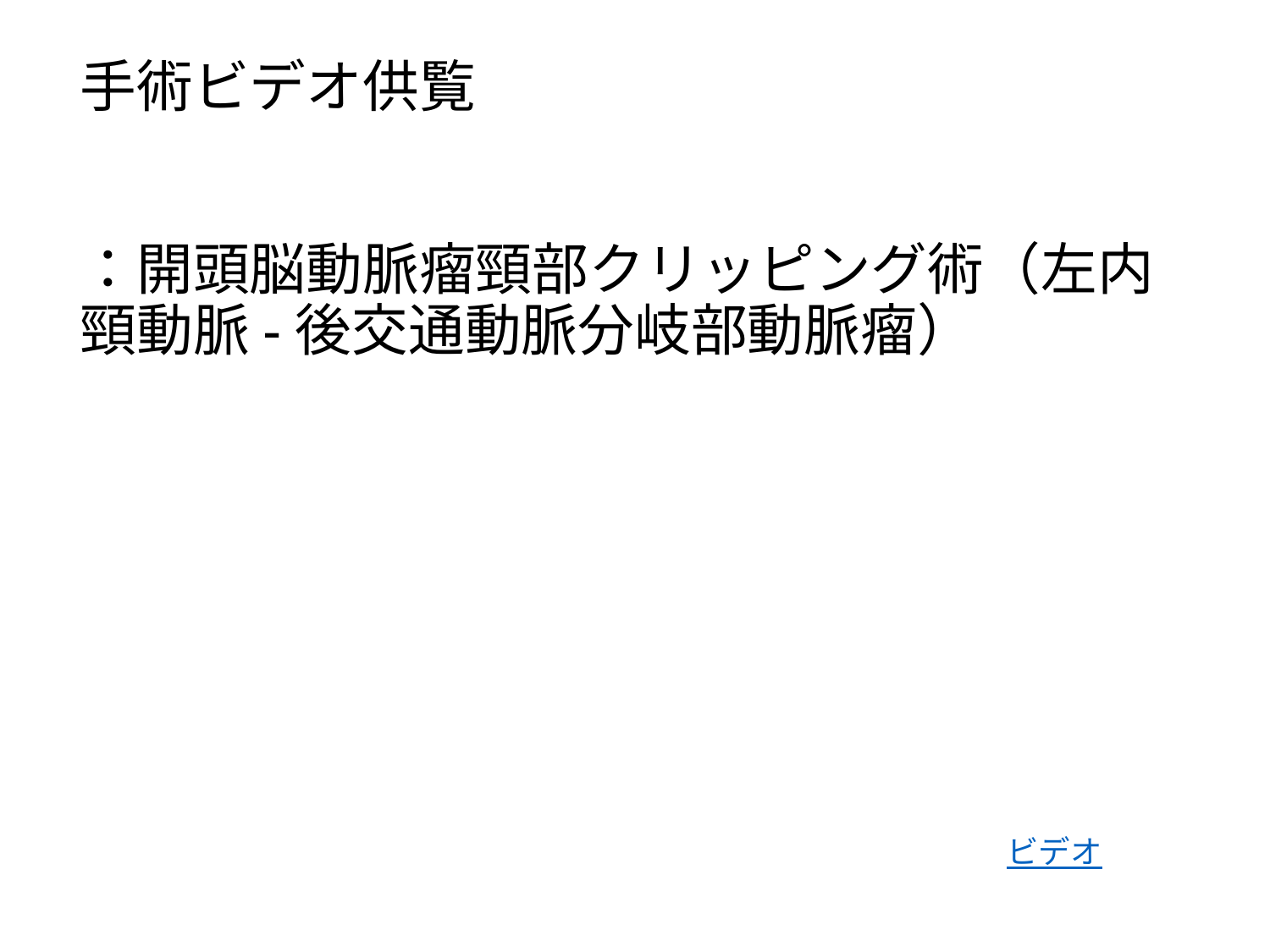

# 手術ビデオ供覧 ：開頭脳動脈瘤頸部クリッピング術（左内頸動脈-後交通動脈分岐部動脈瘤）
ビデオ